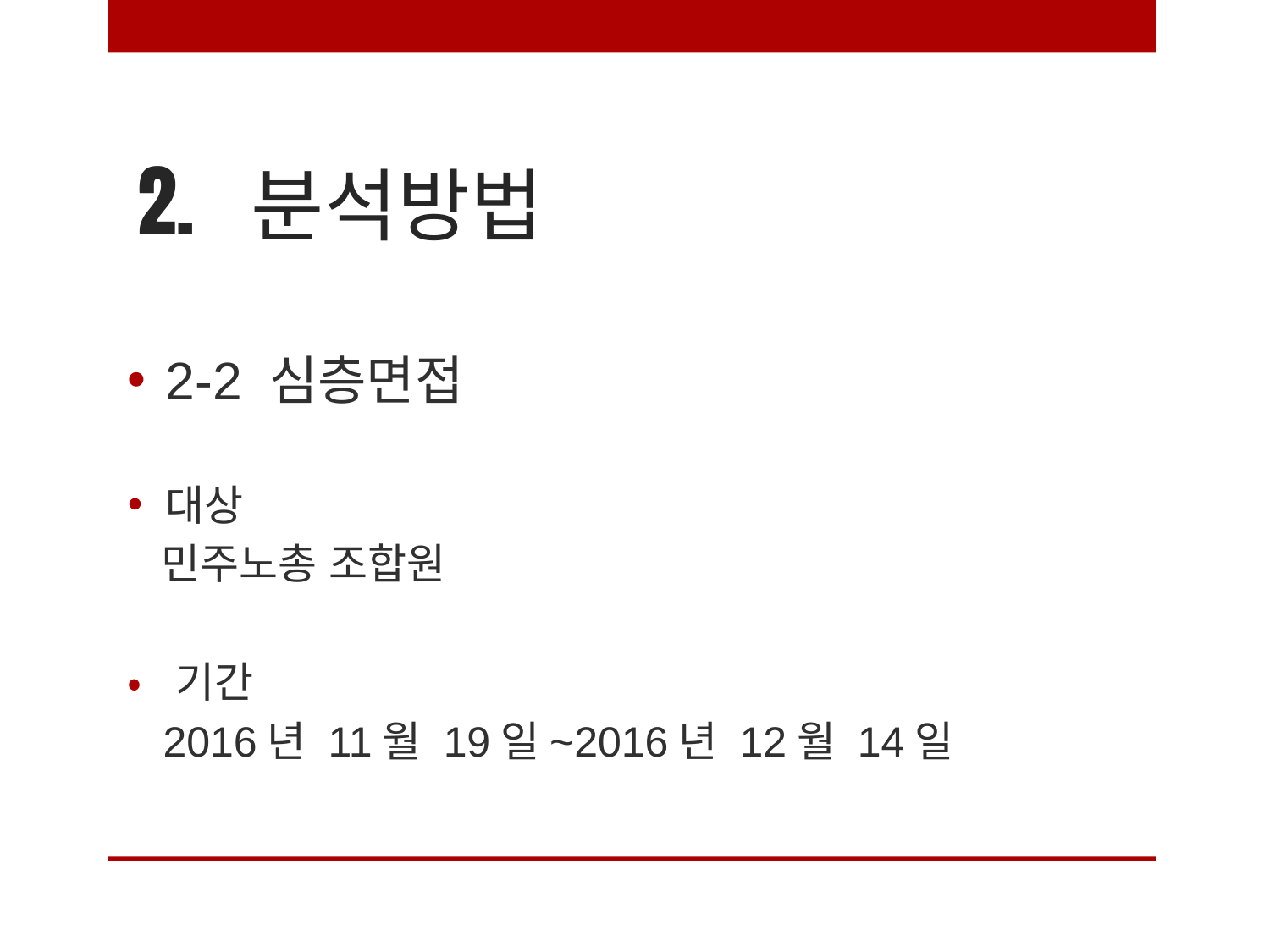

# 2.  분석방법
2-2 심층면접

대상
  민주노총 조합원

•  기간
   2016년 11월 19일~2016년 12월 14일